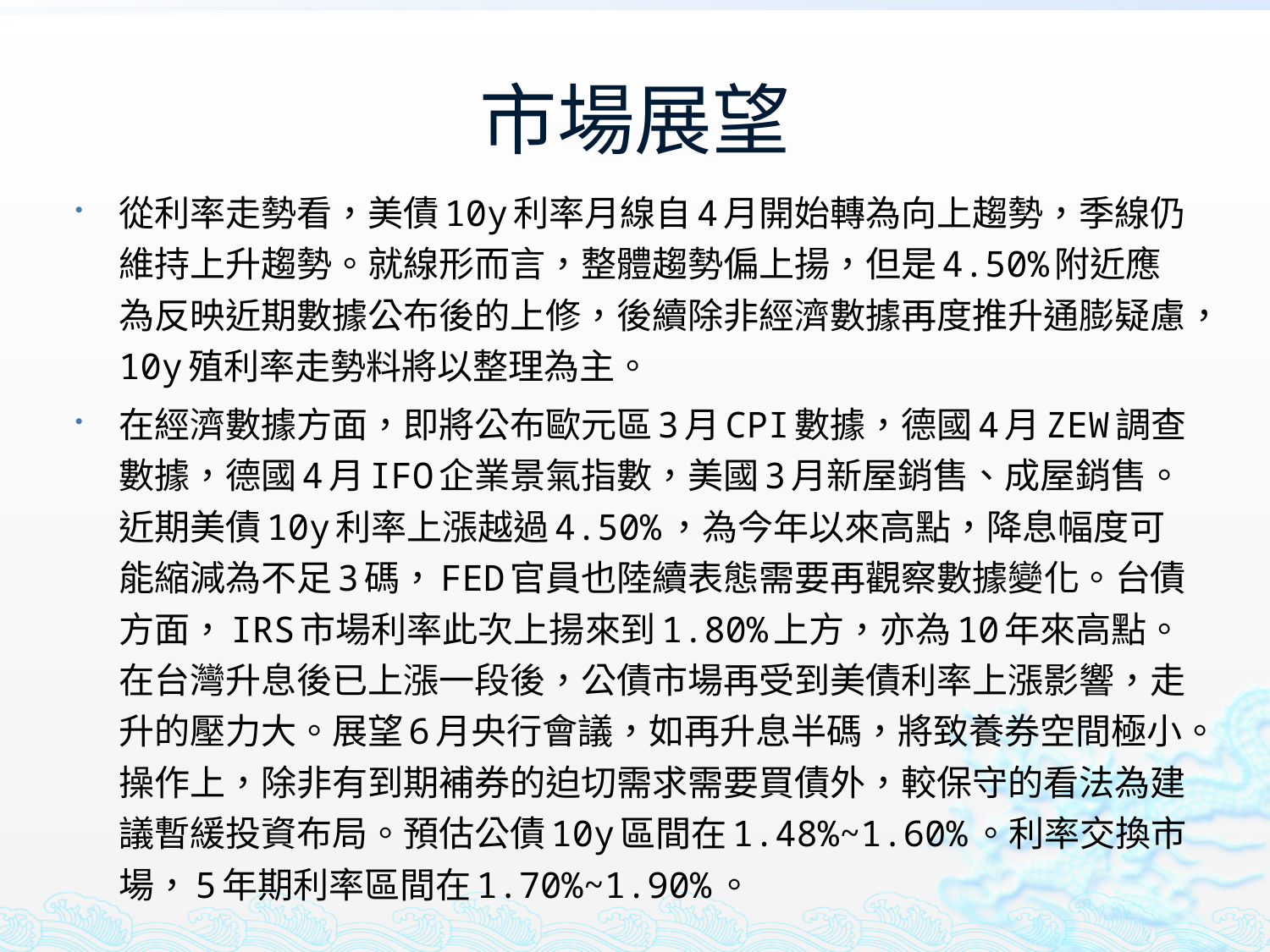

# 市場展望
從利率走勢看，美債10y利率月線自4月開始轉為向上趨勢，季線仍維持上升趨勢。就線形而言，整體趨勢偏上揚，但是4.50%附近應為反映近期數據公布後的上修，後續除非經濟數據再度推升通膨疑慮，10y殖利率走勢料將以整理為主。
在經濟數據方面，即將公布歐元區3月CPI數據，德國4月ZEW調查數據，德國4月IFO企業景氣指數，美國3月新屋銷售、成屋銷售。近期美債10y利率上漲越過4.50%，為今年以來高點，降息幅度可能縮減為不足3碼，FED官員也陸續表態需要再觀察數據變化。台債方面，IRS市場利率此次上揚來到1.80%上方，亦為10年來高點。在台灣升息後已上漲一段後，公債市場再受到美債利率上漲影響，走升的壓力大。展望6月央行會議，如再升息半碼，將致養券空間極小。操作上，除非有到期補券的迫切需求需要買債外，較保守的看法為建議暫緩投資布局。預估公債10y區間在1.48%~1.60%。利率交換市場，5年期利率區間在1.70%~1.90%。